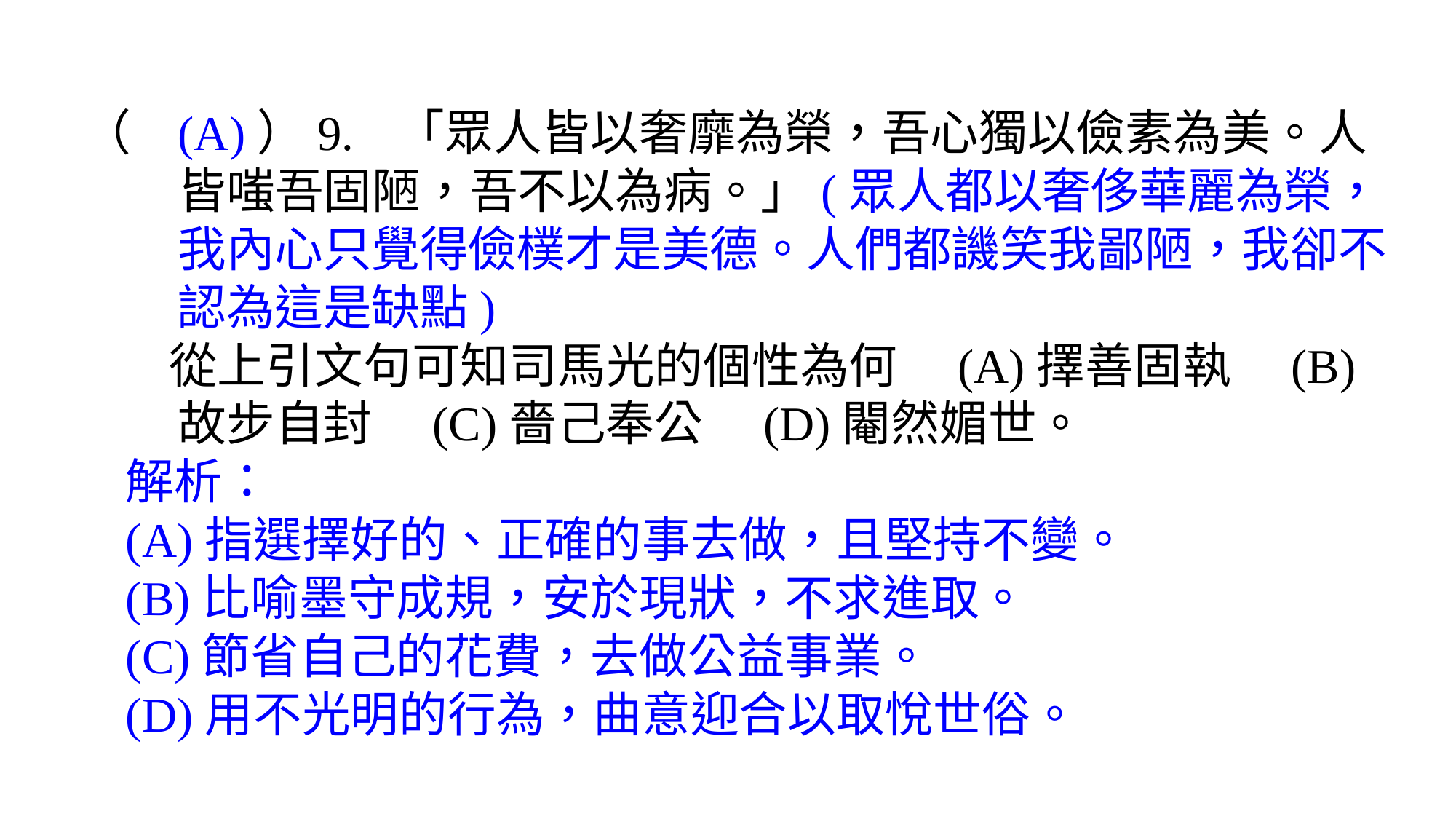

（	(A)）9.	「眾人皆以奢靡為榮，吾心獨以儉素為美。人皆嗤吾固陋，吾不以為病。」(眾人都以奢侈華麗為榮，我內心只覺得儉樸才是美德。人們都譏笑我鄙陋，我卻不認為這是缺點)
       從上引文句可知司馬光的個性為何　(A)擇善固執　(B)故步自封　(C)嗇己奉公　(D)閹然媚世。
解析：
(A)指選擇好的、正確的事去做，且堅持不變。
(B)比喻墨守成規，安於現狀，不求進取。
(C)節省自己的花費，去做公益事業。
(D)用不光明的行為，曲意迎合以取悅世俗。